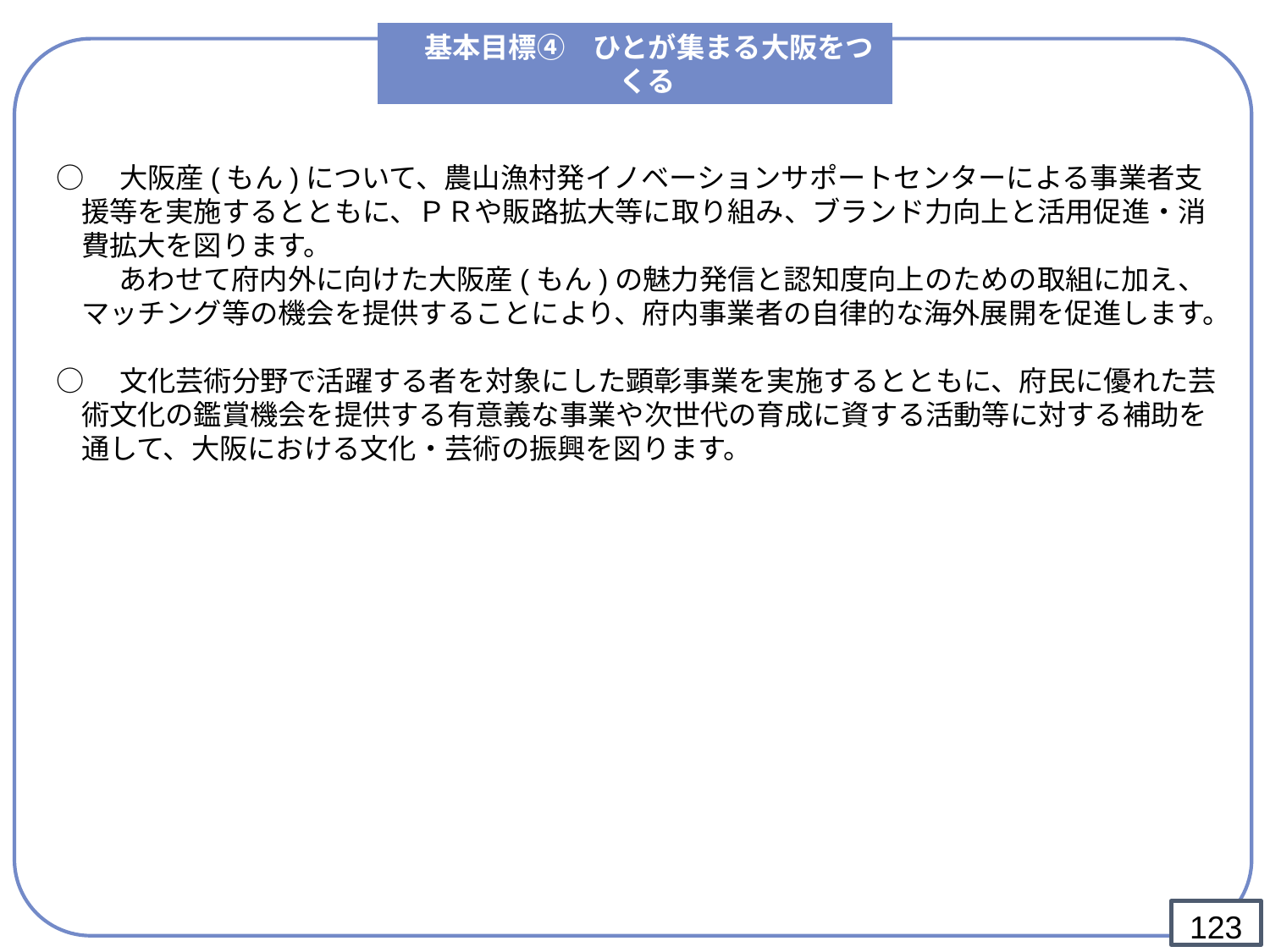

基本目標④　ひとが集まる大阪をつくる

○　大阪産(もん)について、農山漁村発イノベーションサポートセンターによる事業者支援等を実施するとともに、ＰＲや販路拡大等に取り組み、ブランド力向上と活用促進・消費拡大を図ります。
　　 あわせて府内外に向けた大阪産(もん)の魅力発信と認知度向上のための取組に加え、マッチング等の機会を提供することにより、府内事業者の自律的な海外展開を促進します。

○　文化芸術分野で活躍する者を対象にした顕彰事業を実施するとともに、府民に優れた芸術文化の鑑賞機会を提供する有意義な事業や次世代の育成に資する活動等に対する補助を通して、大阪における文化・芸術の振興を図ります。
123